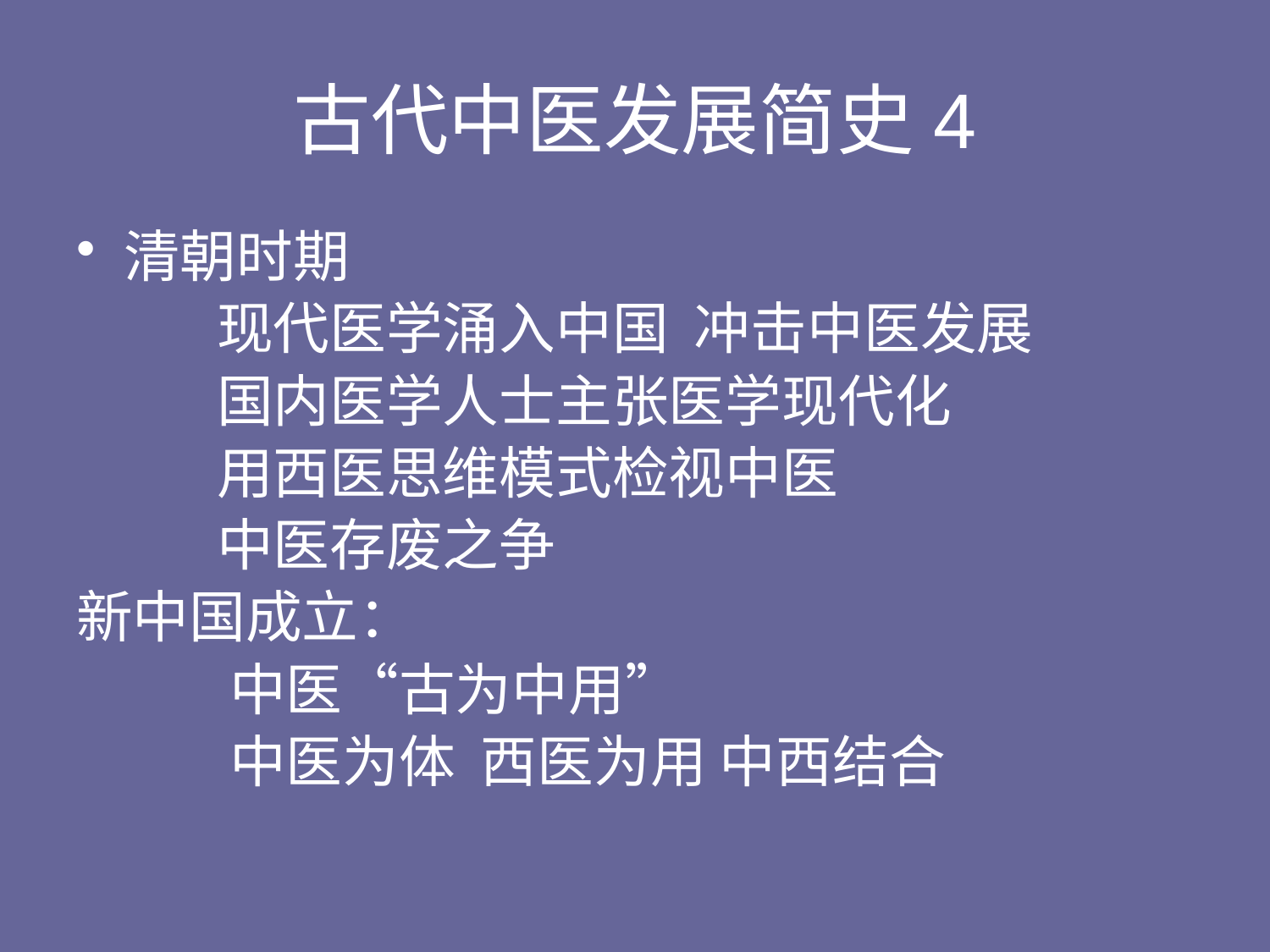

# 古代中医发展简史4
清朝时期
          现代医学涌入中国  冲击中医发展
          国内医学人士主张医学现代化
          用西医思维模式检视中医
          中医存废之争
新中国成立：
           中医“古为中用”
           中医为体  西医为用 中西结合